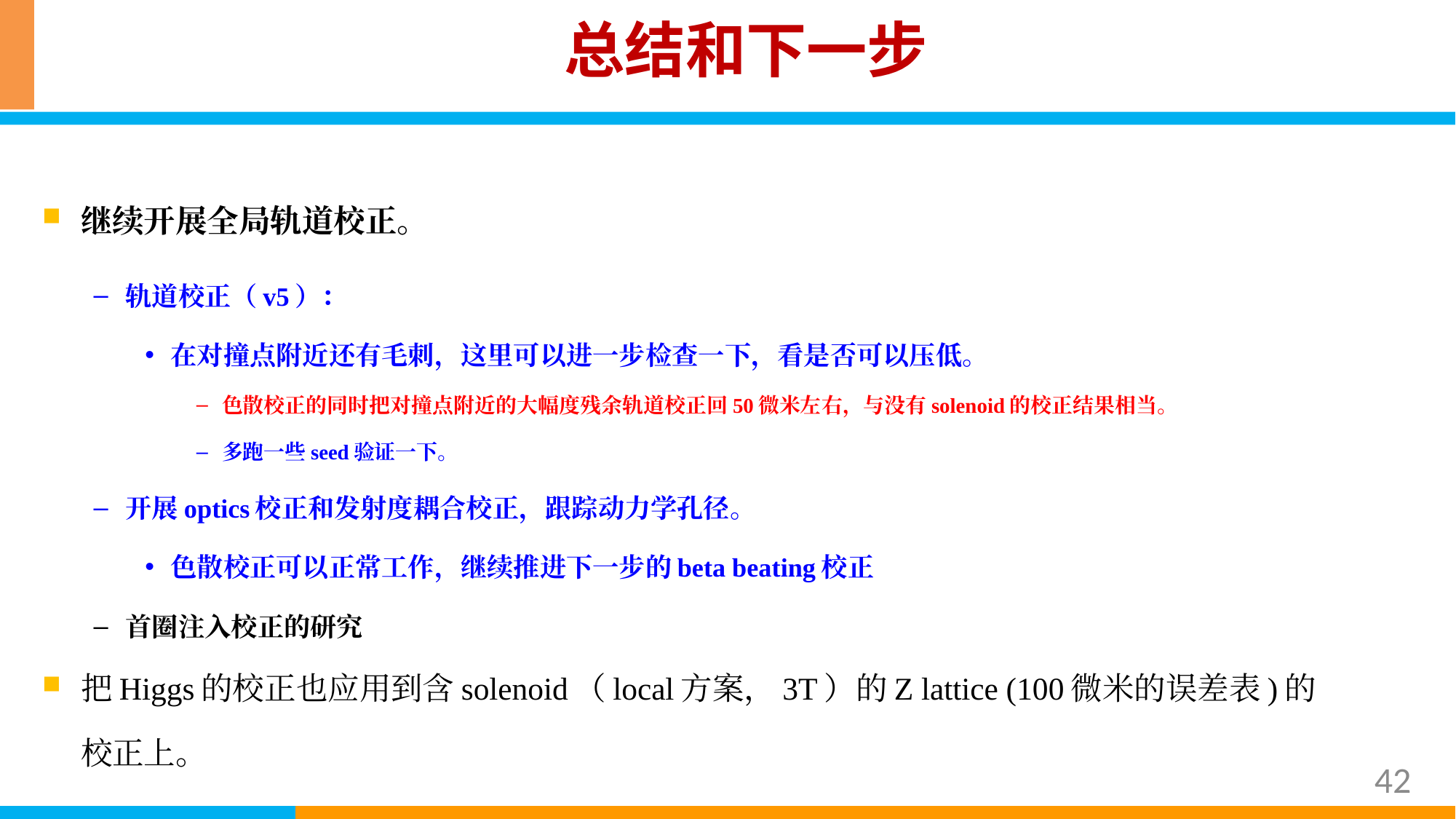

总结和下一步
继续开展全局轨道校正。
轨道校正（v5）：
在对撞点附近还有毛刺，这里可以进一步检查一下，看是否可以压低。
色散校正的同时把对撞点附近的大幅度残余轨道校正回50微米左右，与没有solenoid的校正结果相当。
多跑一些seed验证一下。
开展optics校正和发射度耦合校正，跟踪动力学孔径。
色散校正可以正常工作，继续推进下一步的beta beating校正
首圈注入校正的研究
把Higgs的校正也应用到含solenoid（local方案，3T）的Z lattice (100微米的误差表)的校正上。
42